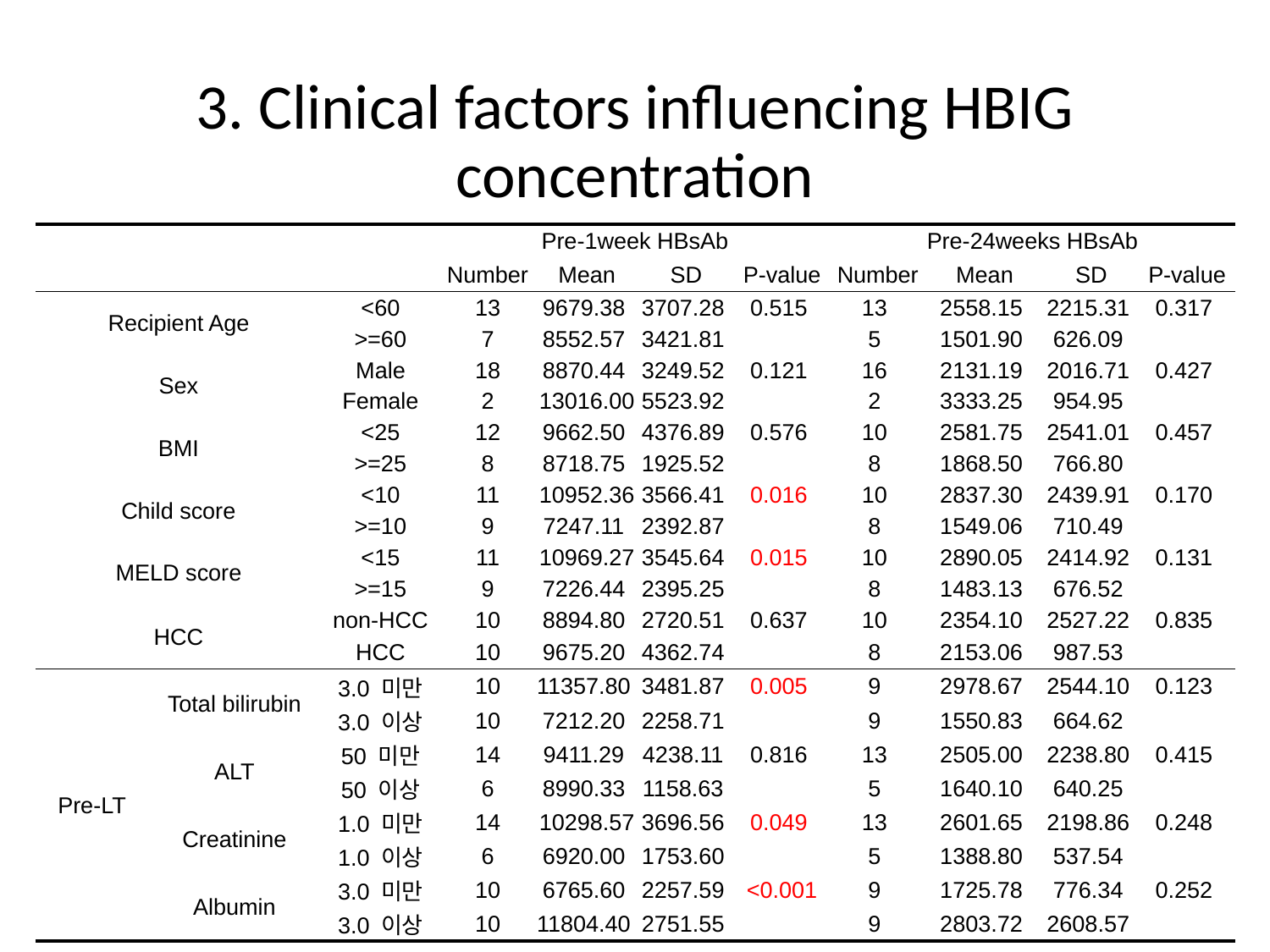

# 3. Clinical factors influencing HBIG concentration
|  |  |  | Pre-1week HBsAb |  |  |  | Pre-24weeks HBsAb |  |  |  |
| --- | --- | --- | --- | --- | --- | --- | --- | --- | --- | --- |
|  |  |  | Number | Mean | SD | P-value | Number | Mean | SD | P-value |
| Recipient Age |  | <60 | 13 | 9679.38 | 3707.28 | 0.515 | 13 | 2558.15 | 2215.31 | 0.317 |
|  |  | >=60 | 7 | 8552.57 | 3421.81 |  | 5 | 1501.90 | 626.09 |  |
| Sex |  | Male | 18 | 8870.44 | 3249.52 | 0.121 | 16 | 2131.19 | 2016.71 | 0.427 |
|  |  | Female | 2 | 13016.00 | 5523.92 |  | 2 | 3333.25 | 954.95 |  |
| BMI |  | <25 | 12 | 9662.50 | 4376.89 | 0.576 | 10 | 2581.75 | 2541.01 | 0.457 |
|  |  | >=25 | 8 | 8718.75 | 1925.52 |  | 8 | 1868.50 | 766.80 |  |
| Child score |  | <10 | 11 | 10952.36 | 3566.41 | 0.016 | 10 | 2837.30 | 2439.91 | 0.170 |
|  |  | >=10 | 9 | 7247.11 | 2392.87 |  | 8 | 1549.06 | 710.49 |  |
| MELD score |  | <15 | 11 | 10969.27 | 3545.64 | 0.015 | 10 | 2890.05 | 2414.92 | 0.131 |
|  |  | >=15 | 9 | 7226.44 | 2395.25 |  | 8 | 1483.13 | 676.52 |  |
| HCC |  | non-HCC | 10 | 8894.80 | 2720.51 | 0.637 | 10 | 2354.10 | 2527.22 | 0.835 |
|  |  | HCC | 10 | 9675.20 | 4362.74 |  | 8 | 2153.06 | 987.53 |  |
| Pre-LT | Total bilirubin | 3.0 미만 | 10 | 11357.80 | 3481.87 | 0.005 | 9 | 2978.67 | 2544.10 | 0.123 |
|  |  | 3.0 이상 | 10 | 7212.20 | 2258.71 |  | 9 | 1550.83 | 664.62 |  |
|  | ALT | 50 미만 | 14 | 9411.29 | 4238.11 | 0.816 | 13 | 2505.00 | 2238.80 | 0.415 |
|  |  | 50 이상 | 6 | 8990.33 | 1158.63 |  | 5 | 1640.10 | 640.25 |  |
|  | Creatinine | 1.0 미만 | 14 | 10298.57 | 3696.56 | 0.049 | 13 | 2601.65 | 2198.86 | 0.248 |
|  |  | 1.0 이상 | 6 | 6920.00 | 1753.60 |  | 5 | 1388.80 | 537.54 |  |
|  | Albumin | 3.0 미만 | 10 | 6765.60 | 2257.59 | <0.001 | 9 | 1725.78 | 776.34 | 0.252 |
|  |  | 3.0 이상 | 10 | 11804.40 | 2751.55 |  | 9 | 2803.72 | 2608.57 |  |